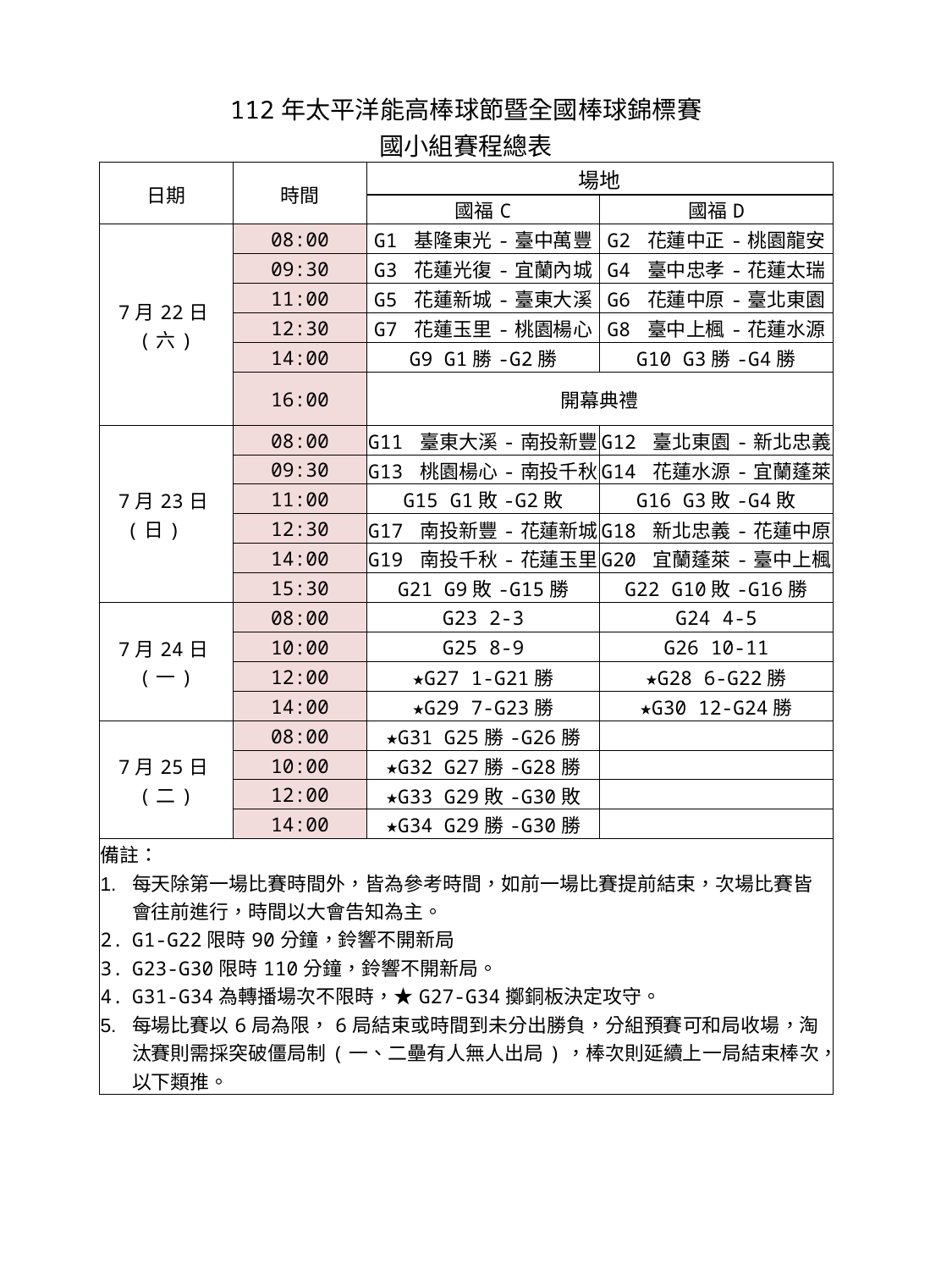

| 112年太平洋能高棒球節暨全國棒球錦標賽 國小組賽程總表 |  |  |  |
| --- | --- | --- | --- |
| 日期 | 時間 | 場地 |  |
|  |  | 國福C | 國福D |
| 7月22日(六) | 08:00 | G1 基隆東光-臺中萬豐 | G2 花蓮中正-桃園龍安 |
|  | 09:30 | G3 花蓮光復-宜蘭內城 | G4 臺中忠孝-花蓮太瑞 |
|  | 11:00 | G5 花蓮新城-臺東大溪 | G6 花蓮中原-臺北東園 |
|  | 12:30 | G7 花蓮玉里-桃園楊心 | G8 臺中上楓-花蓮水源 |
|  | 14:00 | G9 G1勝-G2勝 | G10 G3勝-G4勝 |
|  | 16:00 | 開幕典禮 |  |
| 7月23日(日) | 08:00 | G11 臺東大溪-南投新豐 | G12 臺北東園-新北忠義 |
|  | 09:30 | G13 桃園楊心-南投千秋 | G14 花蓮水源-宜蘭蓬萊 |
|  | 11:00 | G15 G1敗-G2敗 | G16 G3敗-G4敗 |
|  | 12:30 | G17 南投新豐-花蓮新城 | G18 新北忠義-花蓮中原 |
|  | 14:00 | G19 南投千秋-花蓮玉里 | G20 宜蘭蓬萊-臺中上楓 |
|  | 15:30 | G21 G9敗-G15勝 | G22 G10敗-G16勝 |
| 7月24日(一) | 08:00 | G23 2-3 | G24 4-5 |
|  | 10:00 | G25 8-9 | G26 10-11 |
|  | 12:00 | ★G27 1-G21勝 | ★G28 6-G22勝 |
|  | 14:00 | ★G29 7-G23勝 | ★G30 12-G24勝 |
| 7月25日(二) | 08:00 | ★G31 G25勝-G26勝 |  |
|  | 10:00 | ★G32 G27勝-G28勝 |  |
|  | 12:00 | ★G33 G29敗-G30敗 |  |
|  | 14:00 | ★G34 G29勝-G30勝 |  |
| 備註： 每天除第一場比賽時間外，皆為參考時間，如前一場比賽提前結束，次場比賽皆會往前進行，時間以大會告知為主。 G1-G22限時90分鐘，鈴響不開新局 G23-G30限時110分鐘，鈴響不開新局。 G31-G34為轉播場次不限時，★G27-G34擲銅板決定攻守。 每場比賽以6局為限，6局結束或時間到未分出勝負，分組預賽可和局收場，淘汰賽則需採突破僵局制(一、二壘有人無人出局)，棒次則延續上一局結束棒次，以下類推。 |  |  |  |